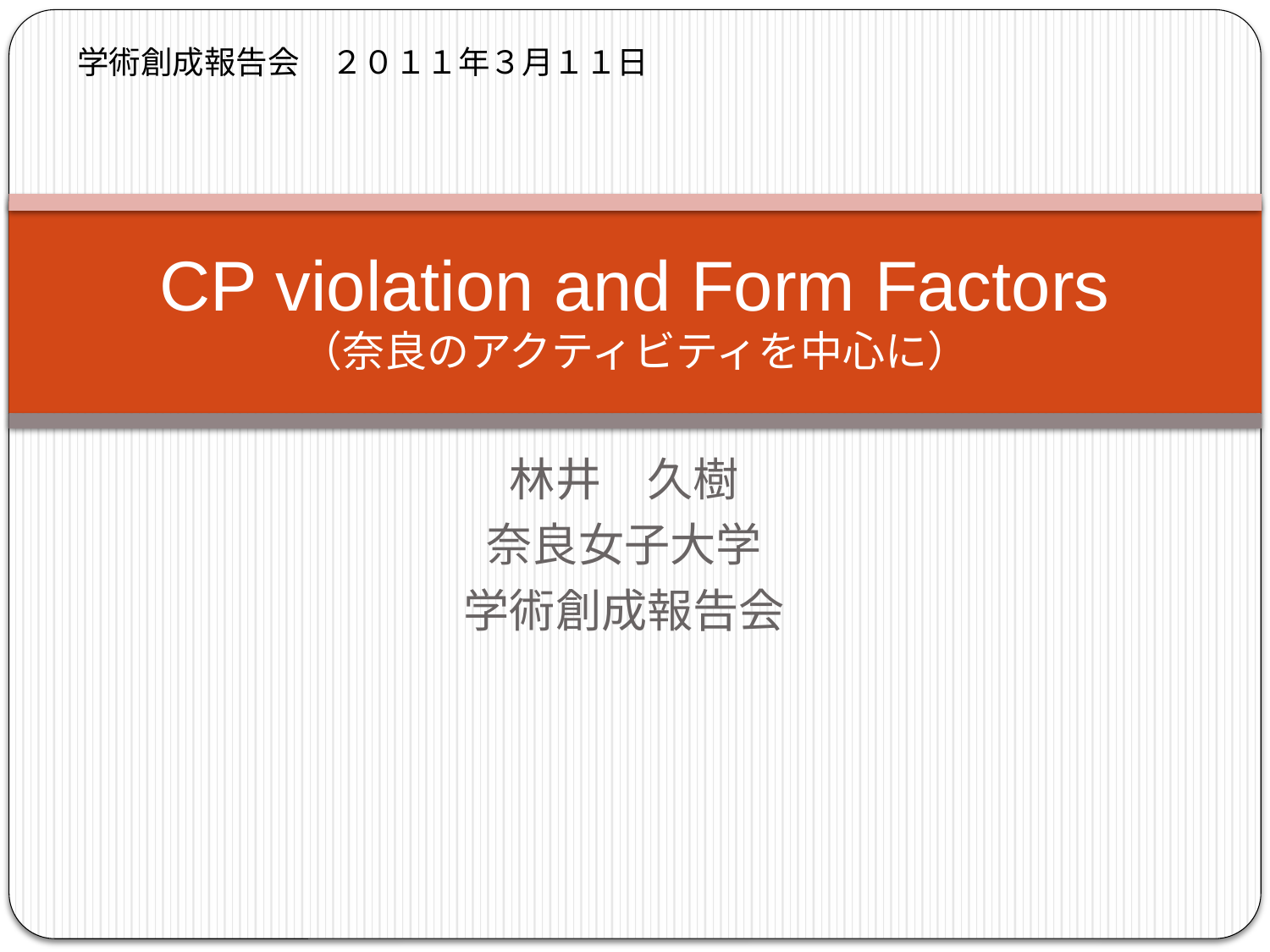

学術創成報告会　２０１１年３月１１日
# CP violation and Form Factors （奈良のアクティビティを中心に）
林井　久樹
奈良女子大学
学術創成報告会